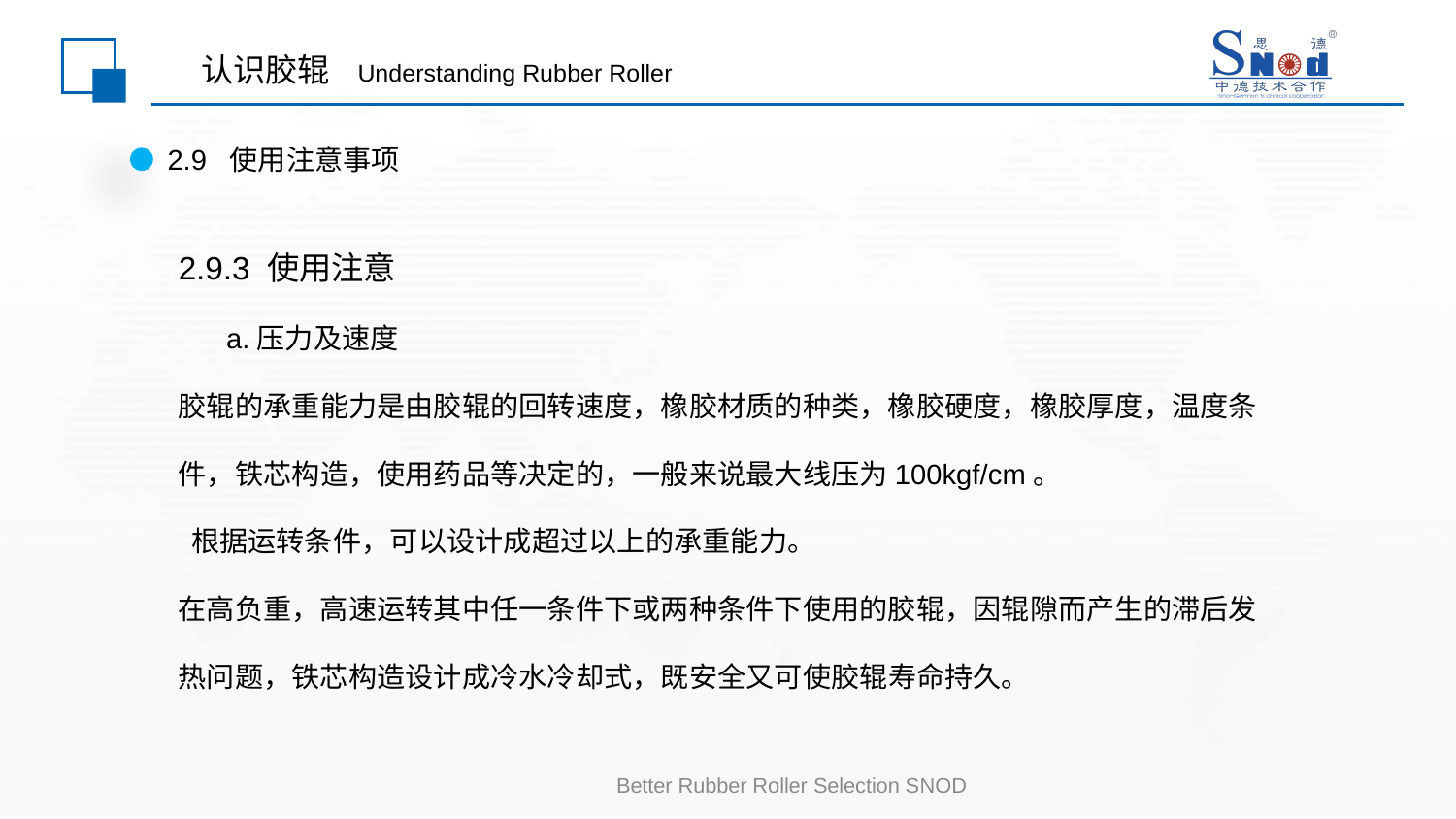

# 认识胶辊   Understanding Rubber Roller
2.9  使用注意事项

2.9.3 使用注意
      a.压力及速度
胶辊的承重能力是由胶辊的回转速度，橡胶材质的种类，橡胶硬度，橡胶厚度，温度条件，铁芯构造，使用药品等决定的，一般来说最大线压为100kgf/cm。
 根据运转条件，可以设计成超过以上的承重能力。
在高负重，高速运转其中任一条件下或两种条件下使用的胶辊，因辊隙而产生的滞后发热问题，铁芯构造设计成冷水冷却式，既安全又可使胶辊寿命持久。

48
Better Rubber Roller Selection SNOD